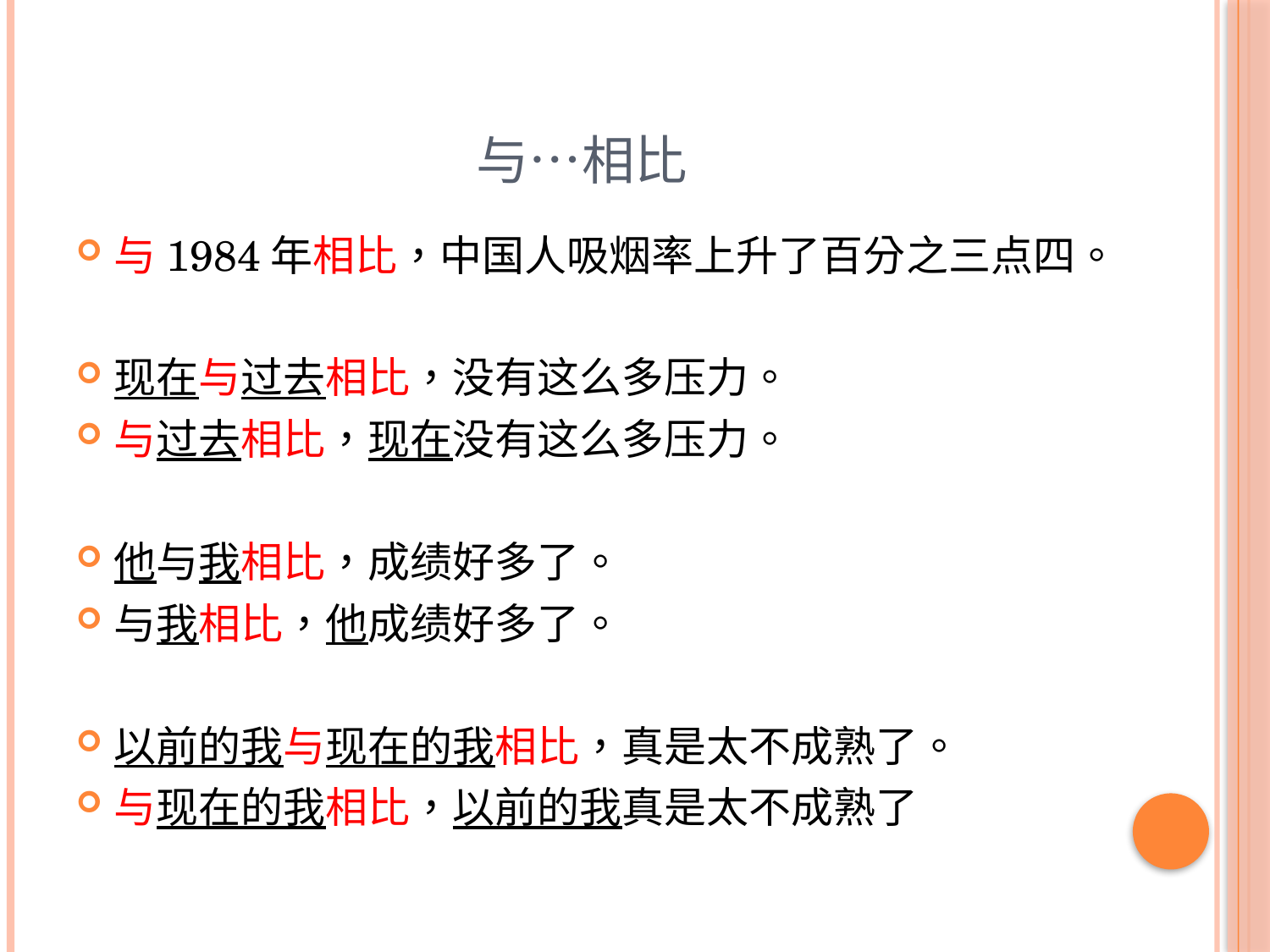

# 与…相比
与1984年相比，中国人吸烟率上升了百分之三点四。

现在与过去相比，没有这么多压力。
与过去相比，现在没有这么多压力。

他与我相比，成绩好多了。
与我相比，他成绩好多了。

以前的我与现在的我相比，真是太不成熟了。
与现在的我相比，以前的我真是太不成熟了